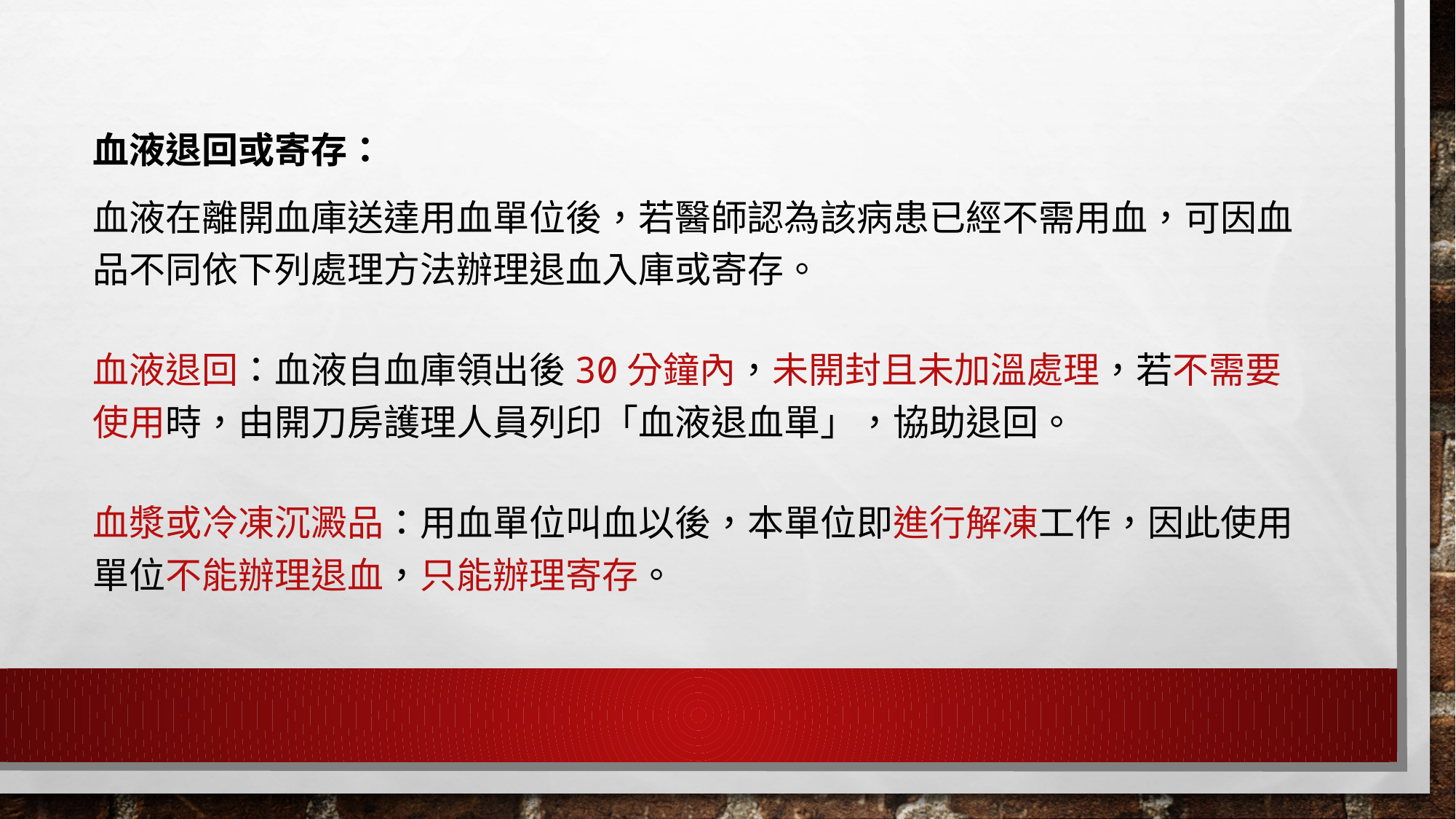

血液退回或寄存：
血液在離開血庫送達用血單位後，若醫師認為該病患已經不需用血，可因血品不同依下列處理方法辦理退血入庫或寄存。

血液退回：血液自血庫領出後30分鐘內，未開封且未加溫處理，若不需要使用時，由開刀房護理人員列印「血液退血單」，協助退回。

血漿或冷凍沉澱品：用血單位叫血以後，本單位即進行解凍工作，因此使用單位不能辦理退血，只能辦理寄存。